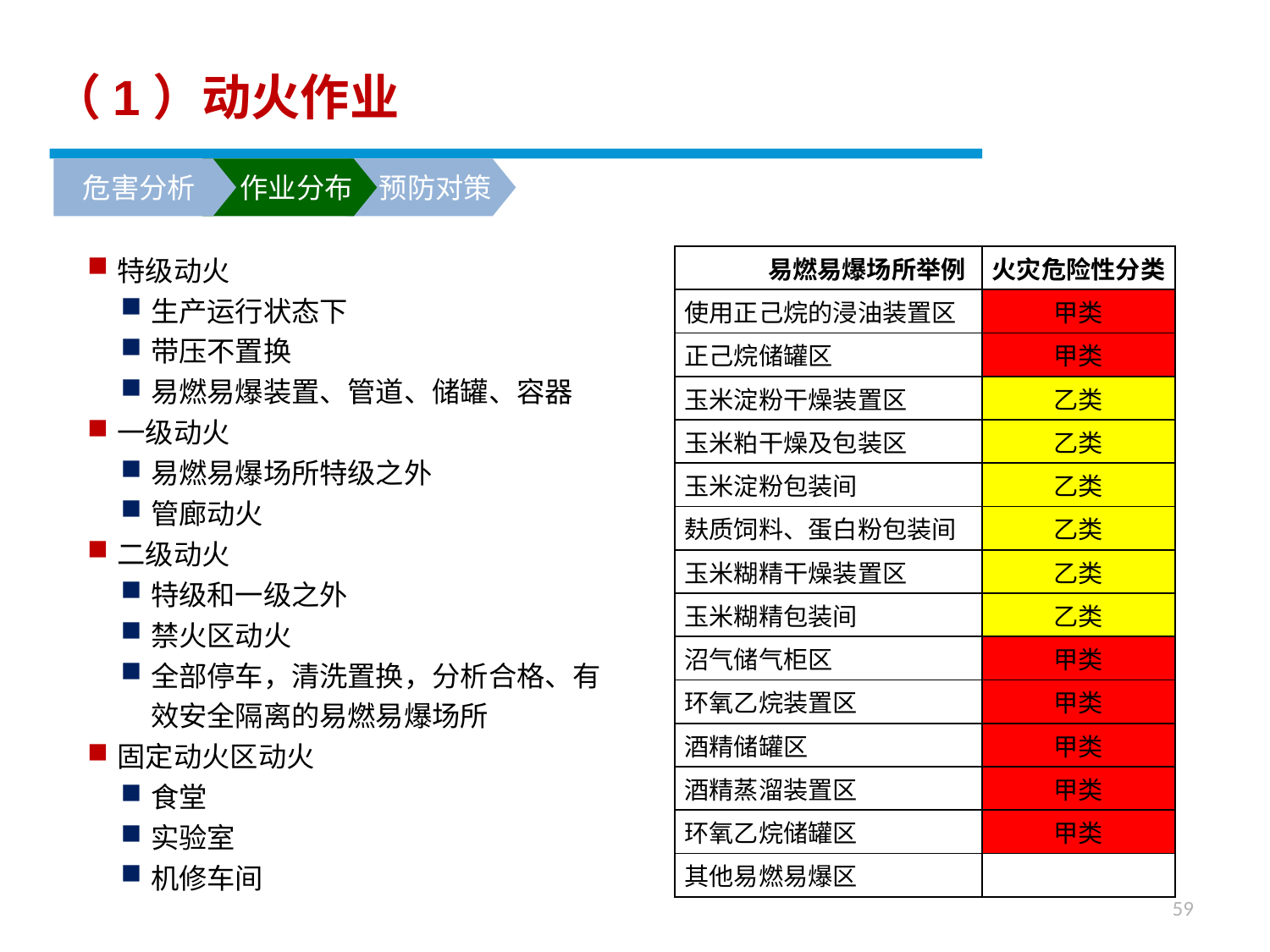

（1）动火作业
危害分析
作业分布
预防对策
特级动火
生产运行状态下
带压不置换
易燃易爆装置、管道、储罐、容器
一级动火
易燃易爆场所特级之外
管廊动火
二级动火
特级和一级之外
禁火区动火
全部停车，清洗置换，分析合格、有效安全隔离的易燃易爆场所
固定动火区动火
食堂
实验室
机修车间
| 易燃易爆场所举例 | 火灾危险性分类 |
| --- | --- |
| 使用正己烷的浸油装置区 | 甲类 |
| 正己烷储罐区 | 甲类 |
| 玉米淀粉干燥装置区 | 乙类 |
| 玉米粕干燥及包装区 | 乙类 |
| 玉米淀粉包装间 | 乙类 |
| 麸质饲料、蛋白粉包装间 | 乙类 |
| 玉米糊精干燥装置区 | 乙类 |
| 玉米糊精包装间 | 乙类 |
| 沼气储气柜区 | 甲类 |
| 环氧乙烷装置区 | 甲类 |
| 酒精储罐区 | 甲类 |
| 酒精蒸溜装置区 | 甲类 |
| 环氧乙烷储罐区 | 甲类 |
| 其他易燃易爆区 |  |
59